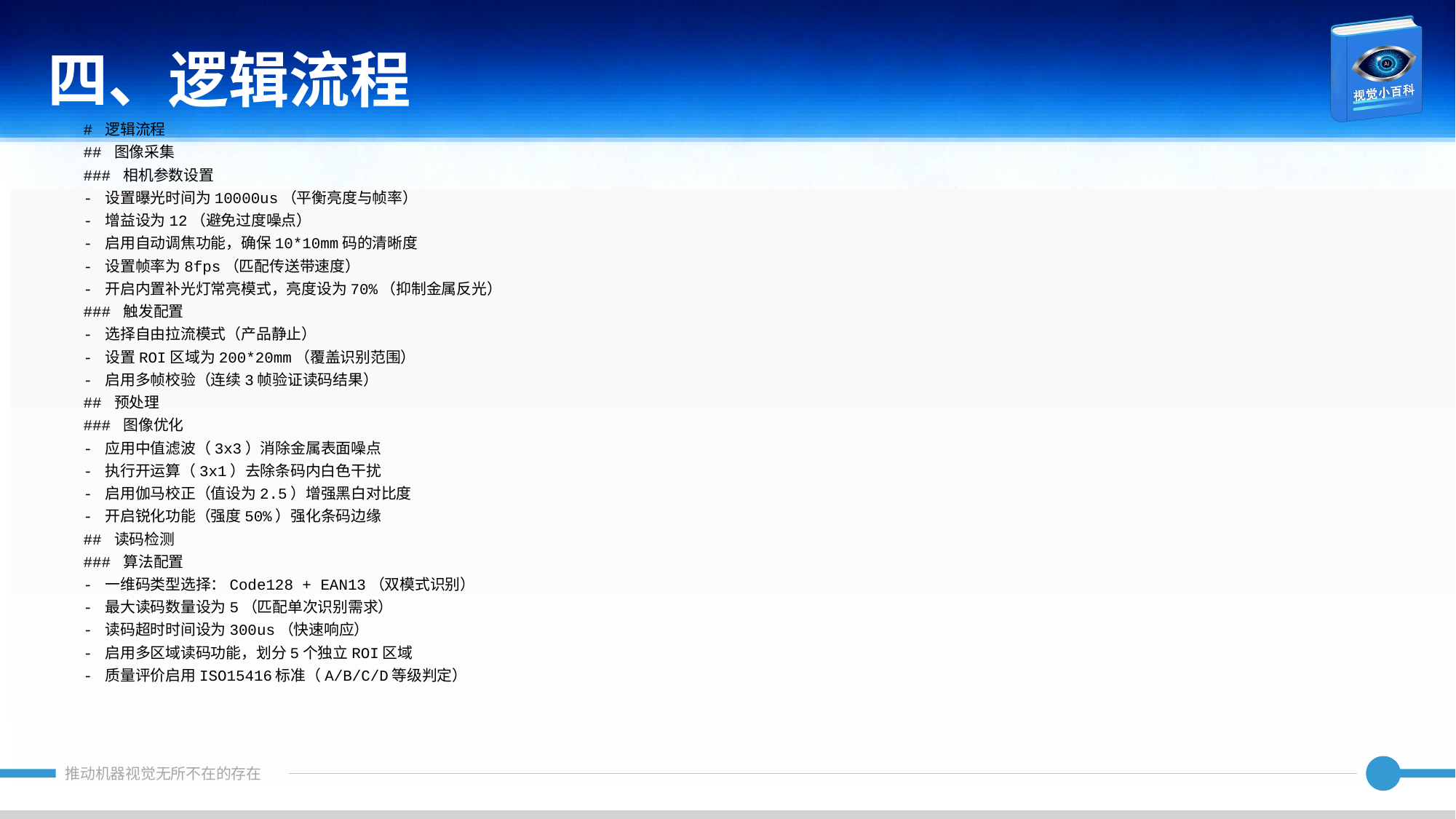

四、逻辑流程

# 逻辑流程
## 图像采集
### 相机参数设置
- 设置曝光时间为10000us（平衡亮度与帧率）
- 增益设为12（避免过度噪点）
- 启用自动调焦功能，确保10*10mm码的清晰度
- 设置帧率为8fps（匹配传送带速度）
- 开启内置补光灯常亮模式，亮度设为70%（抑制金属反光）
### 触发配置
- 选择自由拉流模式（产品静止）
- 设置ROI区域为200*20mm（覆盖识别范围）
- 启用多帧校验（连续3帧验证读码结果）
## 预处理
### 图像优化
- 应用中值滤波（3x3）消除金属表面噪点
- 执行开运算（3x1）去除条码内白色干扰
- 启用伽马校正（值设为2.5）增强黑白对比度
- 开启锐化功能（强度50%）强化条码边缘
## 读码检测
### 算法配置
- 一维码类型选择：Code128 + EAN13（双模式识别）
- 最大读码数量设为5（匹配单次识别需求）
- 读码超时时间设为300us（快速响应）
- 启用多区域读码功能，划分5个独立ROI区域
- 质量评价启用ISO15416标准（A/B/C/D等级判定）
8